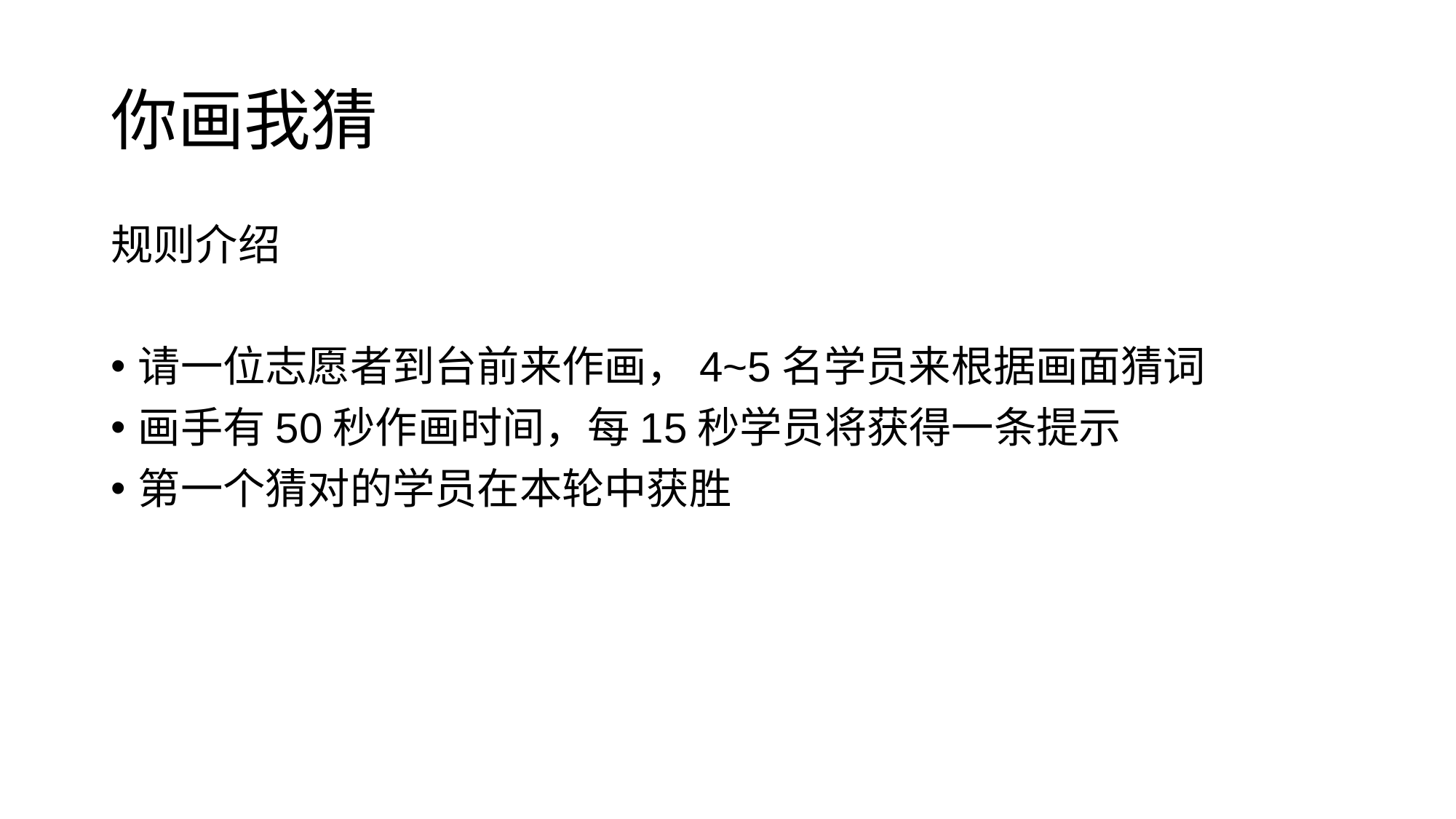

# 你画我猜
规则介绍

请一位志愿者到台前来作画，4~5名学员来根据画面猜词
画手有50秒作画时间，每15秒学员将获得一条提示
第一个猜对的学员在本轮中获胜